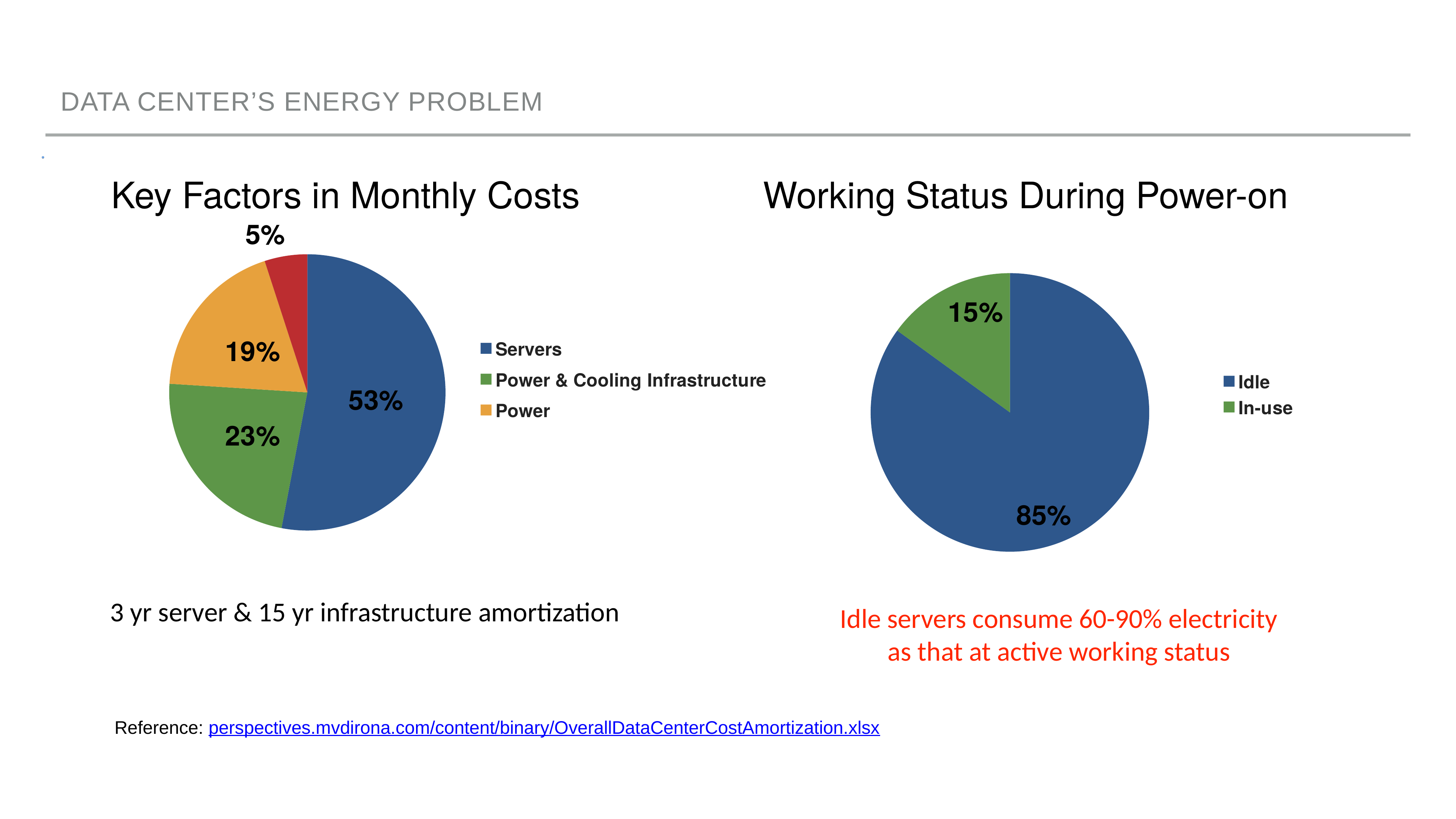

3
Data center’s energy problem
#
Key Factors in Monthly Costs
Working Status During Power-on

### Chart

| Category | 区域 1 |
|---|---|
| Servers | 53.0 |
| Power & Cooling Infrastructure | 23.0 |
| Power | 19.0 |
| Other Infrastructure | 5.0 |

### Chart

| Category | 区域 1 |
|---|---|
| Idle | 85.0 |
| In-use  | 15.0 |
3 yr server & 15 yr infrastructure amortization
Idle servers consume 60-90% electricity as that at active working status
Reference: perspectives.mvdirona.com/content/binary/OverallDataCenterCostAmortization.xlsx